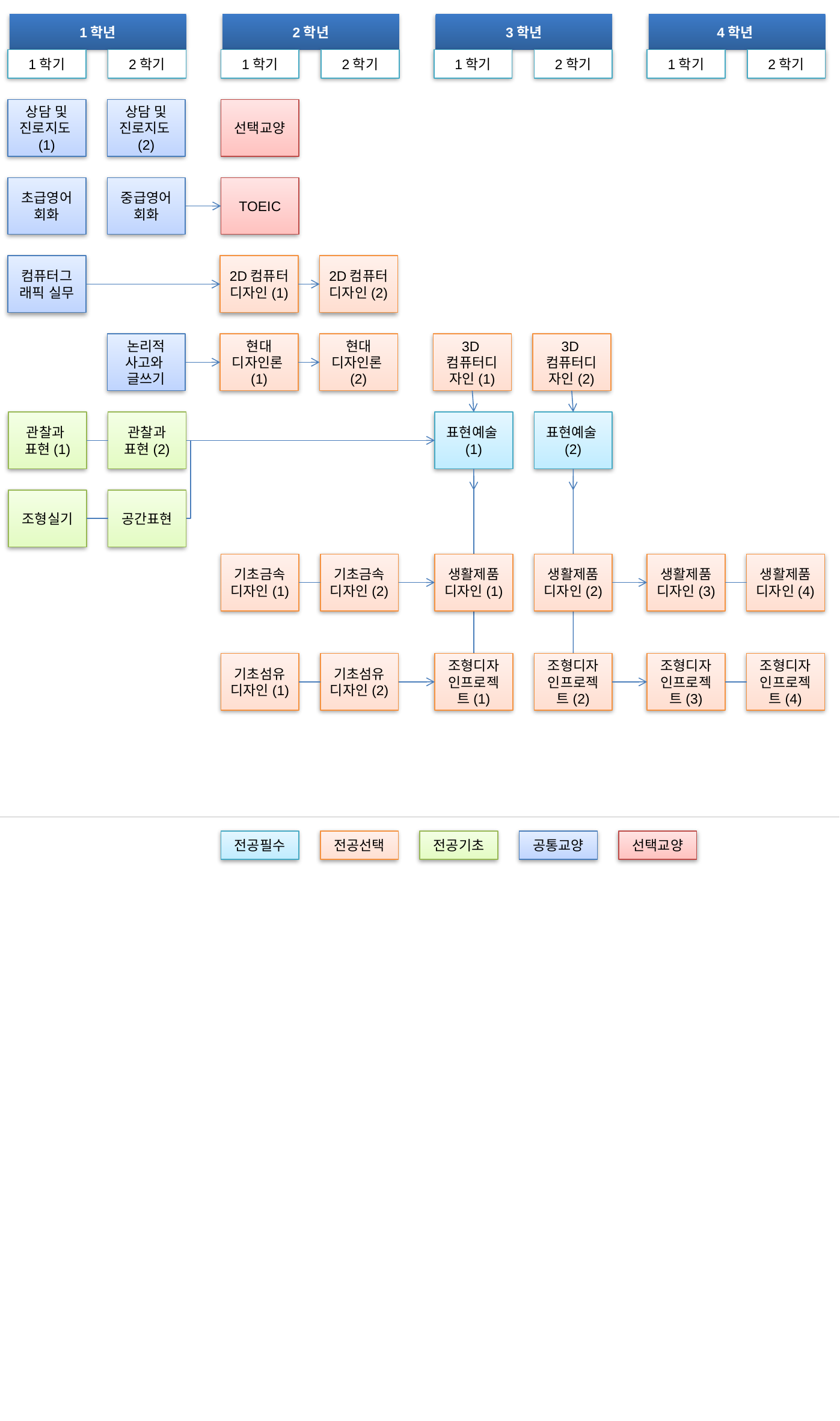

1학년
2학년
3학년
4학년
1학기
2학기
1학기
2학기
1학기
2학기
1학기
2학기
상담 및 진로지도(1)
상담 및 진로지도(2)
선택교양
초급영어회화
중급영어회화
TOEIC
컴퓨터그래픽 실무
2D컴퓨터
디자인(1)
2D컴퓨터
디자인(2)
논리적
사고와
글쓰기
현대
디자인론(1)
현대
디자인론(2)
3D컴퓨터디자인(1)
3D컴퓨터디자인(2)
관찰과
표현(1)
관찰과
표현(2)
표현예술(1)
표현예술(2)
조형실기
공간표현
기초금속디자인(1)
기초금속디자인(2)
생활제품디자인(1)
생활제품디자인(2)
생활제품디자인(3)
생활제품디자인(4)
기초섬유디자인(1)
기초섬유디자인(2)
조형디자인프로젝트(1)
조형디자인프로젝트(2)
조형디자인프로젝트(3)
조형디자인프로젝트(4)
전공필수
전공선택
전공기초
공통교양
선택교양